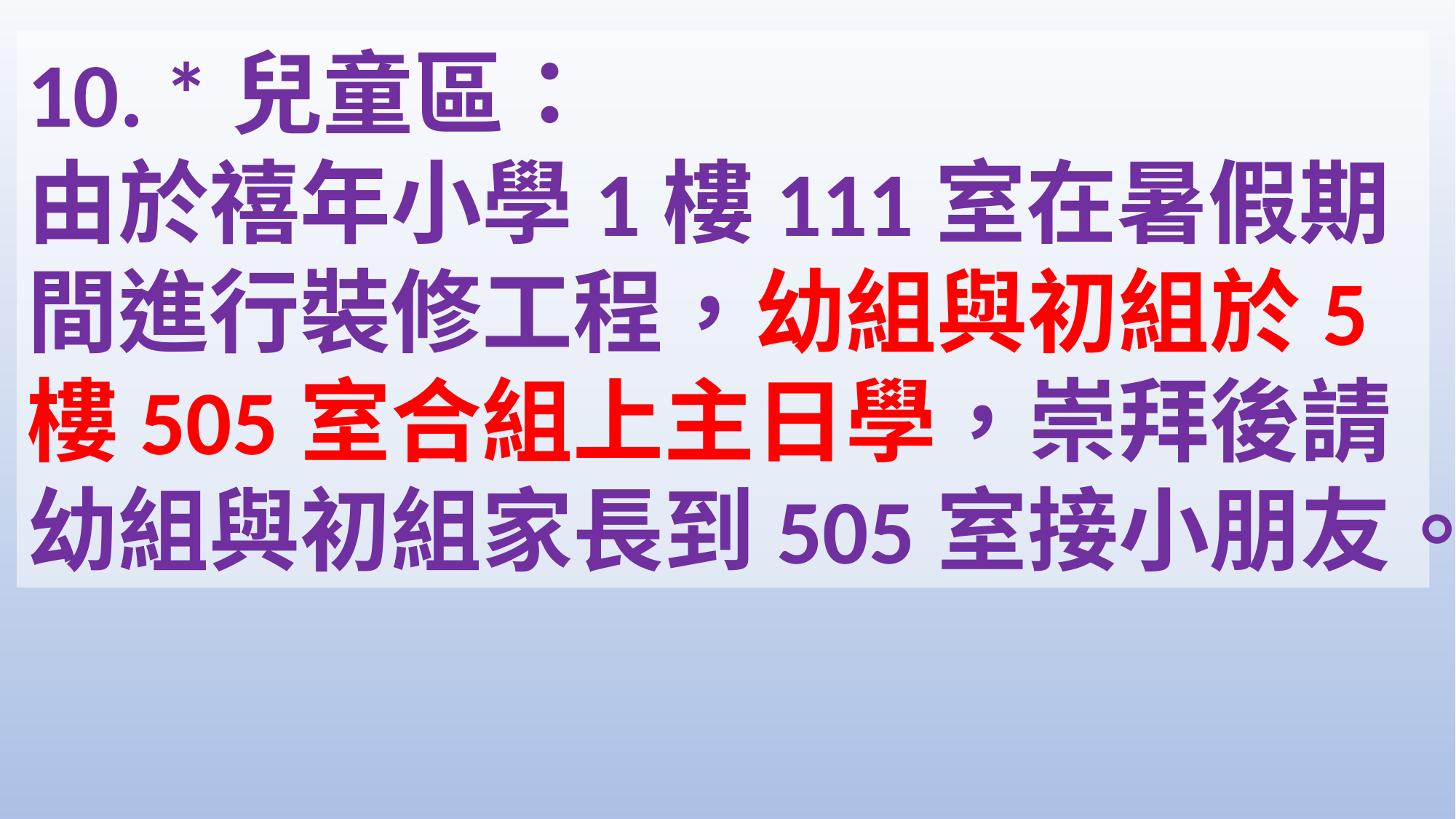

10. *兒童區：
由於禧年小學1樓111室在暑假期間進行裝修工程，幼組與初組於5樓505室合組上主日學，崇拜後請幼組與初組家長到505室接小朋友。